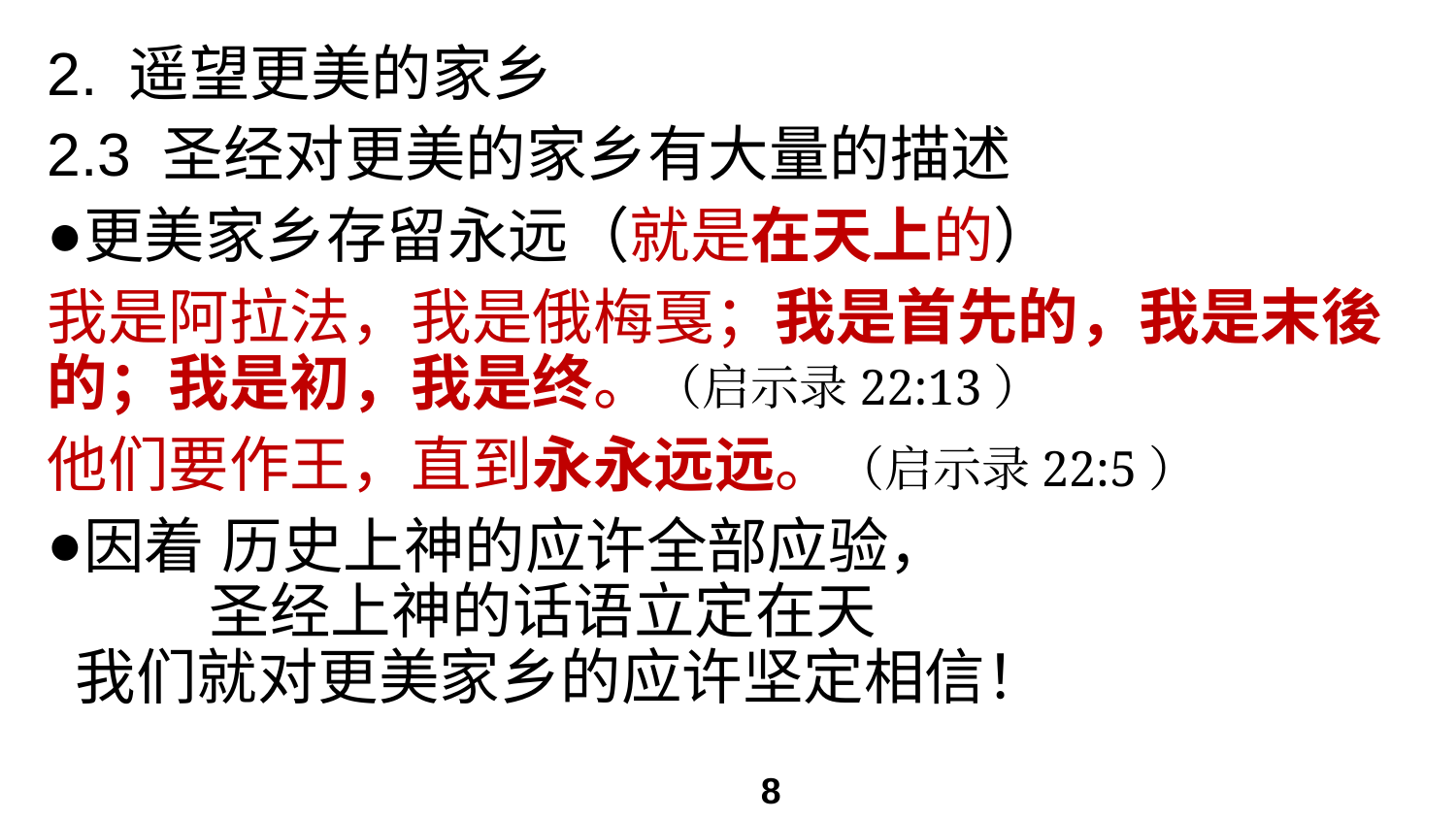

# 2. 遥望更美的家乡
2.3 圣经对更美的家乡有大量的描述
更美家乡存留永远（就是在天上的）
我是阿拉法，我是俄梅戛；我是首先的，我是末後的；我是初，我是终。（启示录22:13）
他们要作王，直到永永远远。（启示录22:5）
因着 历史上神的应许全部应验，
        圣经上神的话语立定在天
我们就对更美家乡的应许坚定相信！
8